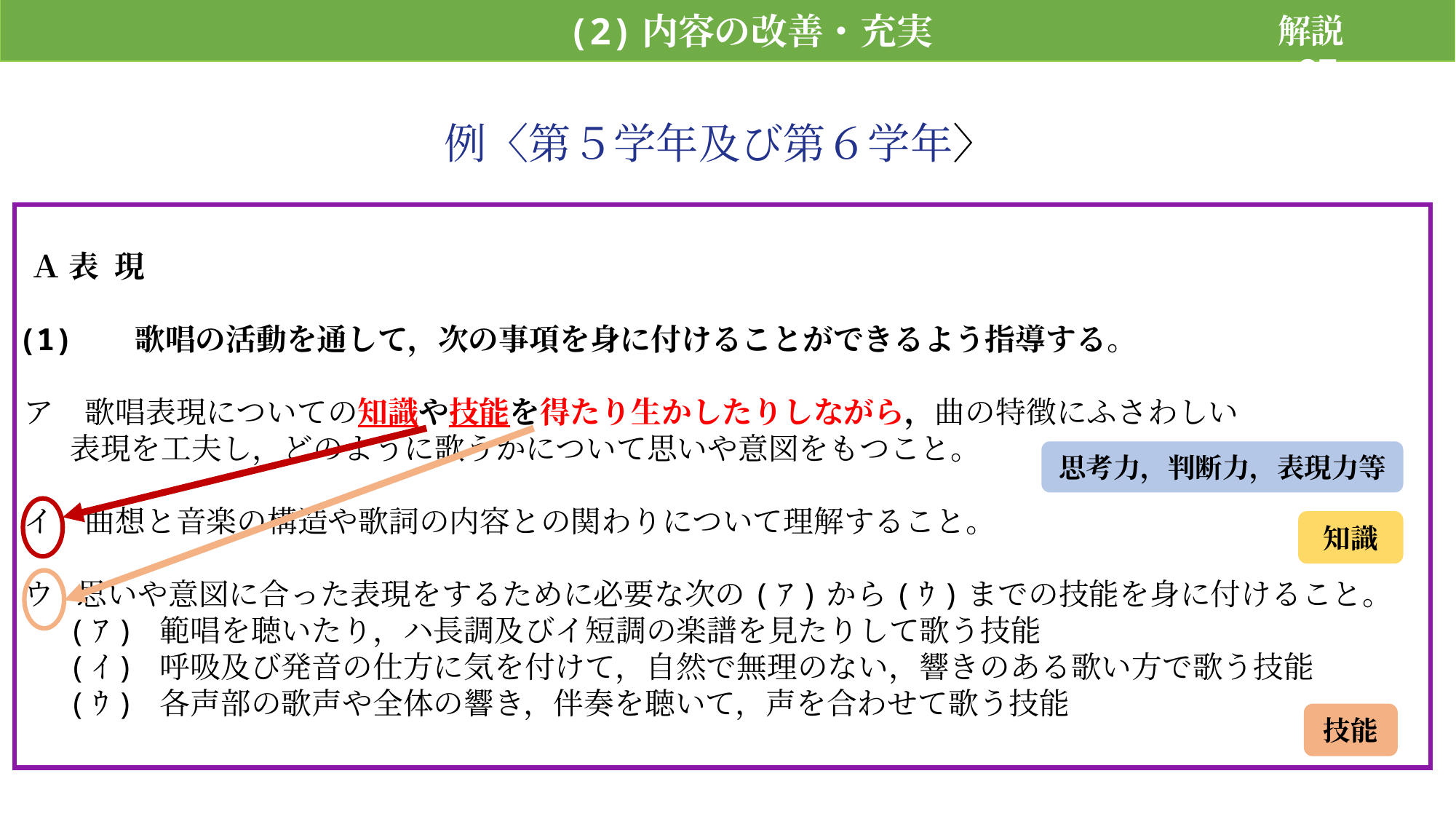

(2)内容の改善・充実
解説　p87
解説　p87
例〈第５学年及び第６学年〉

　Ａ 表  現

 (1)   歌唱の活動を通して，次の事項を身に付けることができるよう指導する。

  ア    歌唱表現についての知識や技能を得たり生かしたりしながら，曲の特徴にふさわしい
        表現を工夫し，どのように歌うかについて思いや意図をもつこと。

  イ    曲想と音楽の構造や歌詞の内容との関わりについて理解すること。

  ウ   思いや意図に合った表現をするために必要な次の(ｱ)から(ｳ)までの技能を身に付けること。
　　(ｱ) 範唱を聴いたり，ハ長調及びイ短調の楽譜を見たりして歌う技能
　　(ｲ) 呼吸及び発音の仕方に気を付けて，自然で無理のない，響きのある歌い方で歌う技能
　　(ｳ) 各声部の歌声や全体の響き，伴奏を聴いて，声を合わせて歌う技能
思考力，判断力，表現力等

知識

技能